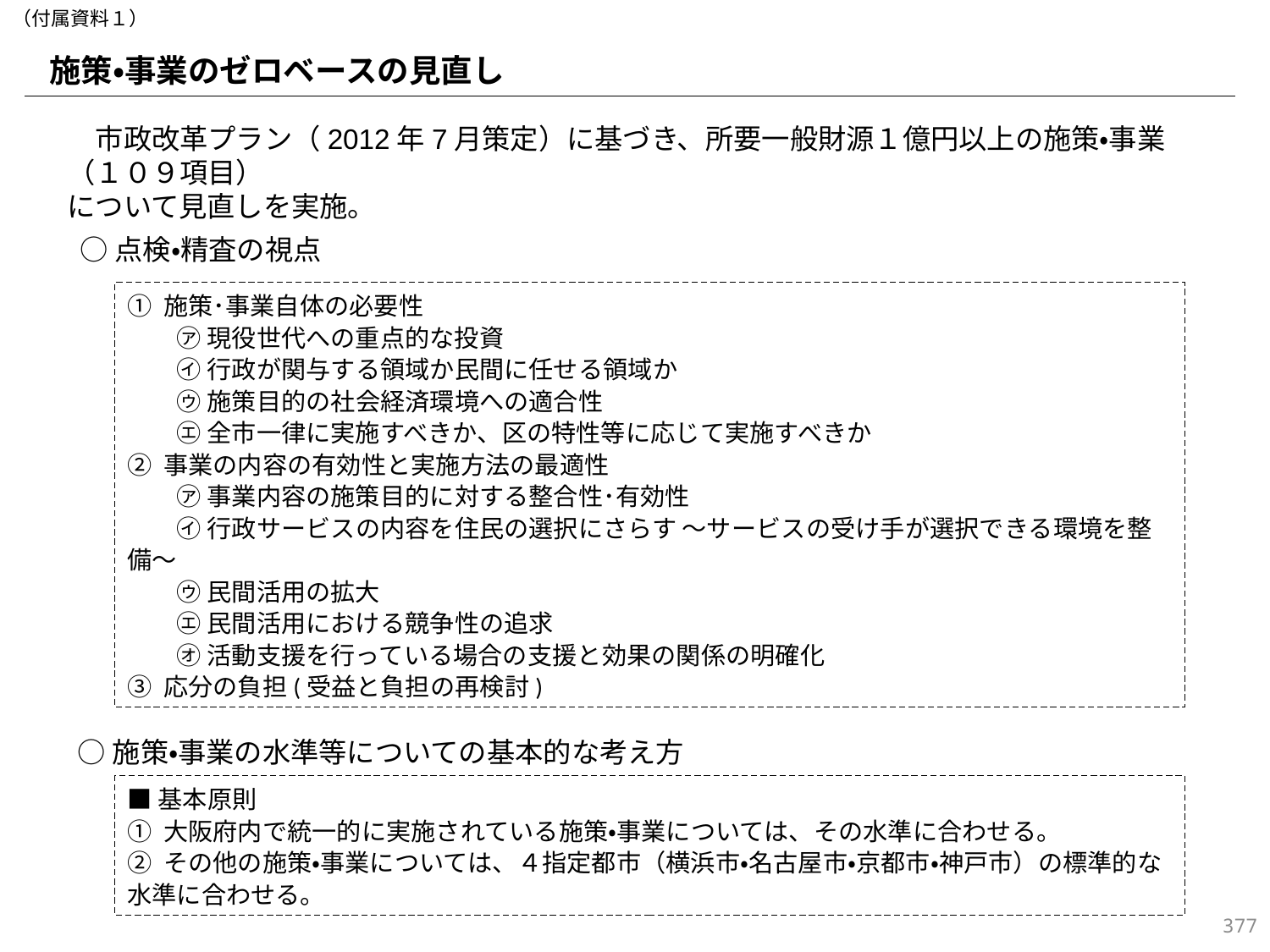

（付属資料１）
　施策・事業のゼロベースの見直し
　市政改革プラン（2012年7月策定）に基づき、所要一般財源１億円以上の施策・事業（１０９項目）
について見直しを実施。
○点検・精査の視点
① 施策･事業自体の必要性
　　㋐ 現役世代への重点的な投資
　　㋑ 行政が関与する領域か民間に任せる領域か
　　㋒ 施策目的の社会経済環境への適合性
　　㋓ 全市一律に実施すべきか、区の特性等に応じて実施すべきか
② 事業の内容の有効性と実施方法の最適性
　　㋐ 事業内容の施策目的に対する整合性･有効性
　　㋑ 行政サービスの内容を住民の選択にさらす ～サービスの受け手が選択できる環境を整備～
　　㋒ 民間活用の拡大
　　㋓ 民間活用における競争性の追求
　　㋔ 活動支援を行っている場合の支援と効果の関係の明確化
③ 応分の負担(受益と負担の再検討)
○施策・事業の水準等についての基本的な考え方
■基本原則
① 大阪府内で統一的に実施されている施策・事業については、その水準に合わせる。
② その他の施策・事業については、４指定都市（横浜市・名古屋市・京都市・神戸市）の標準的な水準に合わせる。
377